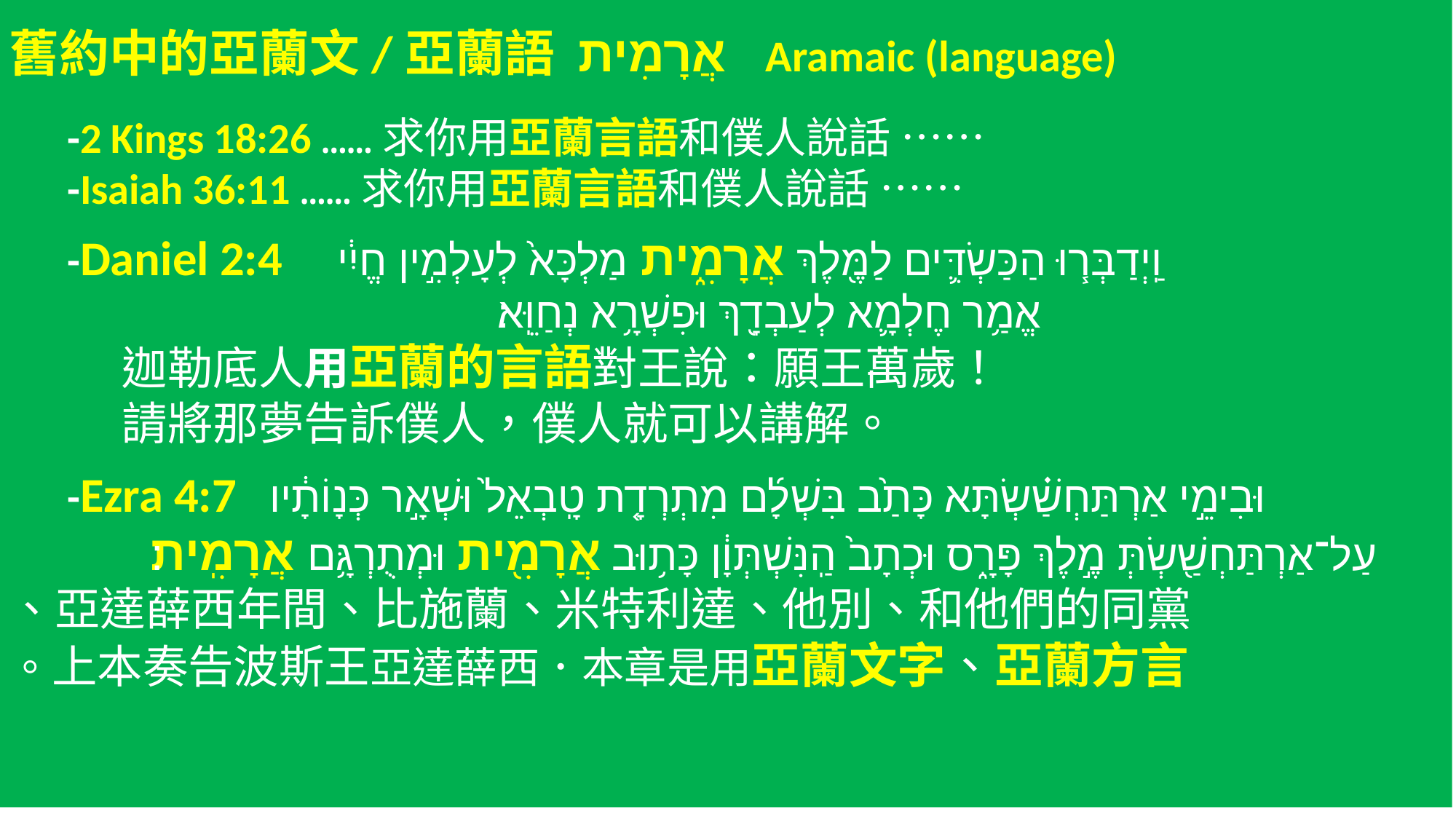

舊約中的亞蘭文/亞蘭語 אֲרָמִית   Aramaic (language)

      -2 Kings 18:26 ……求你用亞蘭言語和僕人說話 ……
      -Isaiah 36:11 ……求你用亞蘭言語和僕人說話 ……

      -Daniel 2:4     ‎וַֽיְדַבְּר֧וּ הַכַּשְׂדִּ֛ים לַמֶּ֖לֶךְ אֲרָמִ֑ית מַלְכָּא֙ לְעָלְמִ֣ין חֱיִ֔י
                                            אֱמַ֥ר חֶלְמָ֛א לְעַבְדָ֖ךְ וּפִשְׁרָ֥א נְחַוֵּֽא׃
          迦勒底人用亞蘭的言語對王說：願王萬歲！
          請將那夢告訴僕人，僕人就可以講解。

      -Ezra 4:7   וּבִימֵ֣י אַרְתַּחְשַׁ֗שְׂתָּא כָּתַ֙ב בִּשְׁלָ֜ם מִתְרְדָ֤ת טָֽבְאֵל֙ וּשְׁאָ֣ר כְּנָוֹתָ֔יו
 עַל־אַרְתַּחְשַׁ֖שְׂתְּ מֶ֣לֶךְ פָּרָ֑ס וּכְתָב֙ הַֽנִּשְׁתְּוָ֔ן כָּת֥וּב אֲרָמִ֖ית וּמְתֻרְגָּ֥ם אֲרָמִֽית׃
      亞達薛西年間、比施蘭、米特利達、他別、和他們的同黨、
      上本奏告波斯王亞達薛西．本章是用亞蘭文字、亞蘭方言。